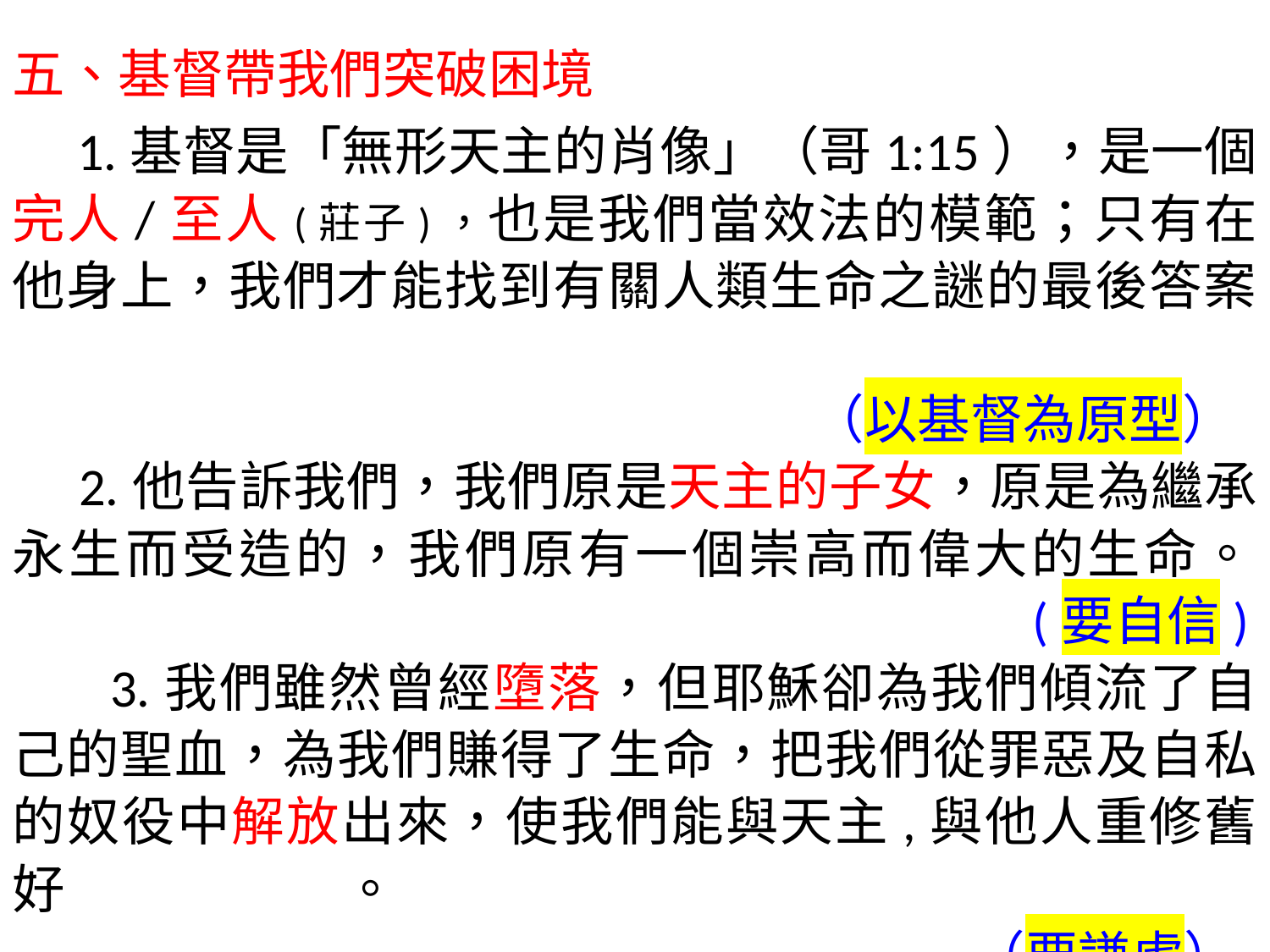

五、基督帶我們突破困境
   1.基督是「無形天主的肖像」（哥1:15），是一個完人/至人(莊子)，也是我們當效法的模範；只有在他身上，我們才能找到有關人類生命之謎的最後答案。
                                                                （以基督為原型）
   2.他告訴我們，我們原是天主的子女，原是為繼承永生而受造的，我們原有一個崇高而偉大的生命。
                                                                                     (要自信)
     3.我們雖然曾經墮落，但耶穌卻為我們傾流了自己的聖血，為我們賺得了生命，把我們從罪惡及自私的奴役中解放出來，使我們能與天主,與他人重修舊好。
                                                                                 （要謙虛）